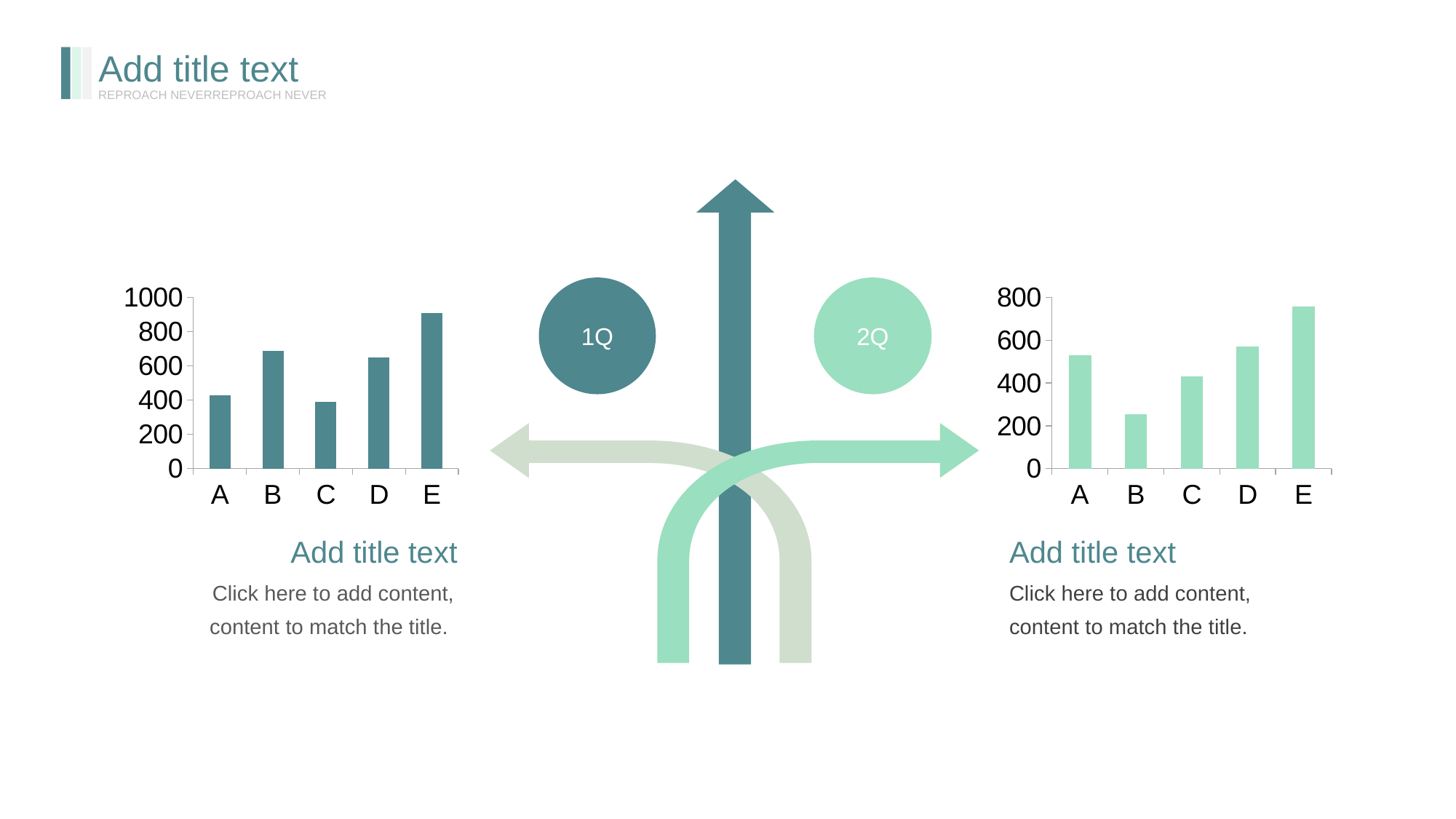

Add title text

REPROACH NEVERREPROACH NEVER

### Chart

| Category | 系列 1 |
|---|---|
| A | 430.0 |
| B | 688.0 |
| C | 389.0 |
| D | 650.0 |
| E | 910.0 |

### Chart

| Category | 系列 1 |
|---|---|
| A | 528.0 |
| B | 253.0 |
| C | 430.0 |
| D | 571.0 |
| E | 757.0 |
1Q
2Q

Add title text
Add title text
Click here to add content, content to match the title.
Click here to add content, content to match the title.